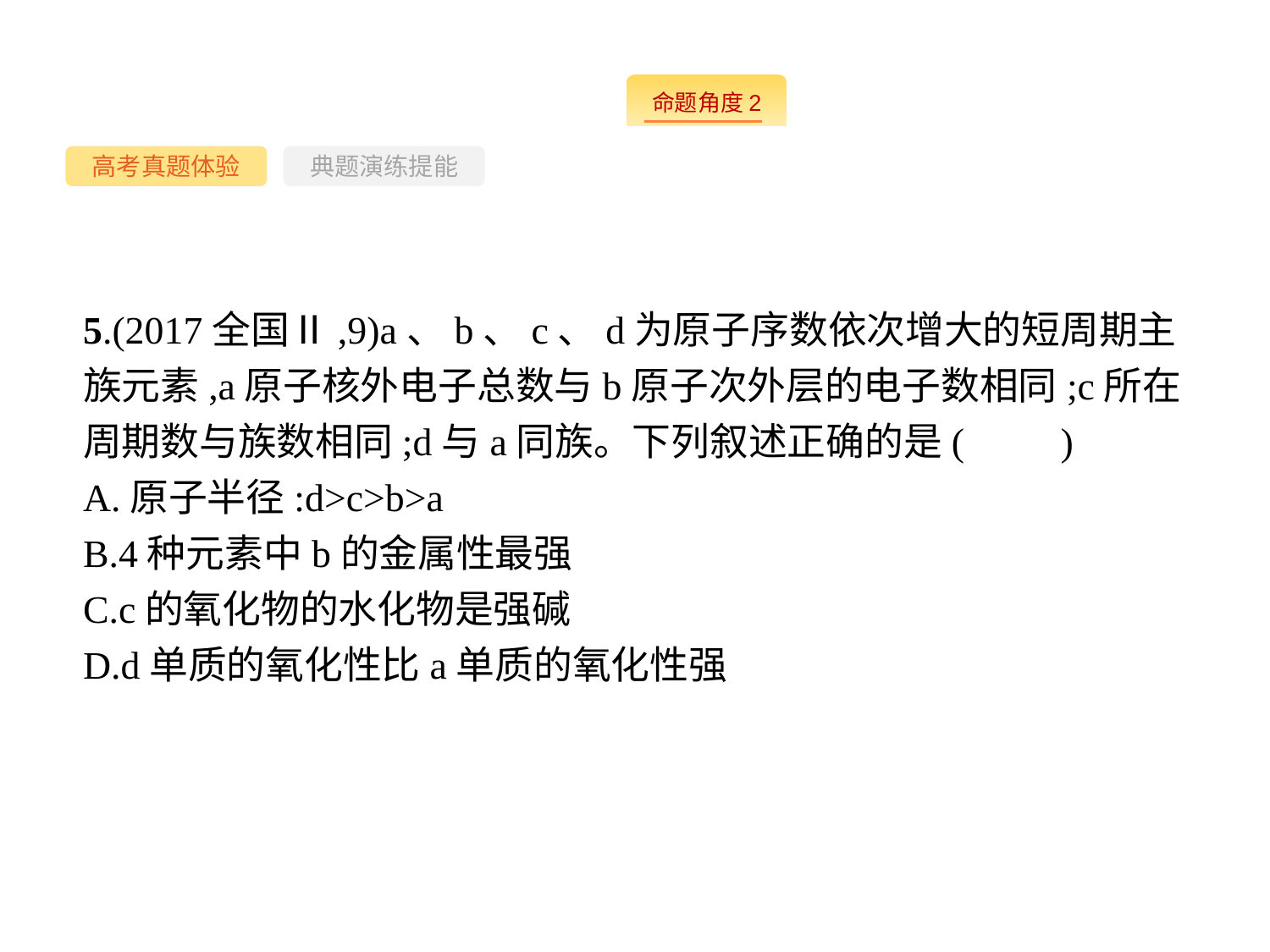

-41-
高考真题体验
典题演练提能
5.(2017全国Ⅱ,9)a、b、c、d为原子序数依次增大的短周期主族元素,a原子核外电子总数与b原子次外层的电子数相同;c所在周期数与族数相同;d与a同族。下列叙述正确的是(　　)
A.原子半径:d>c>b>a
B.4种元素中b的金属性最强
C.c的氧化物的水化物是强碱
D.d单质的氧化性比a单质的氧化性强